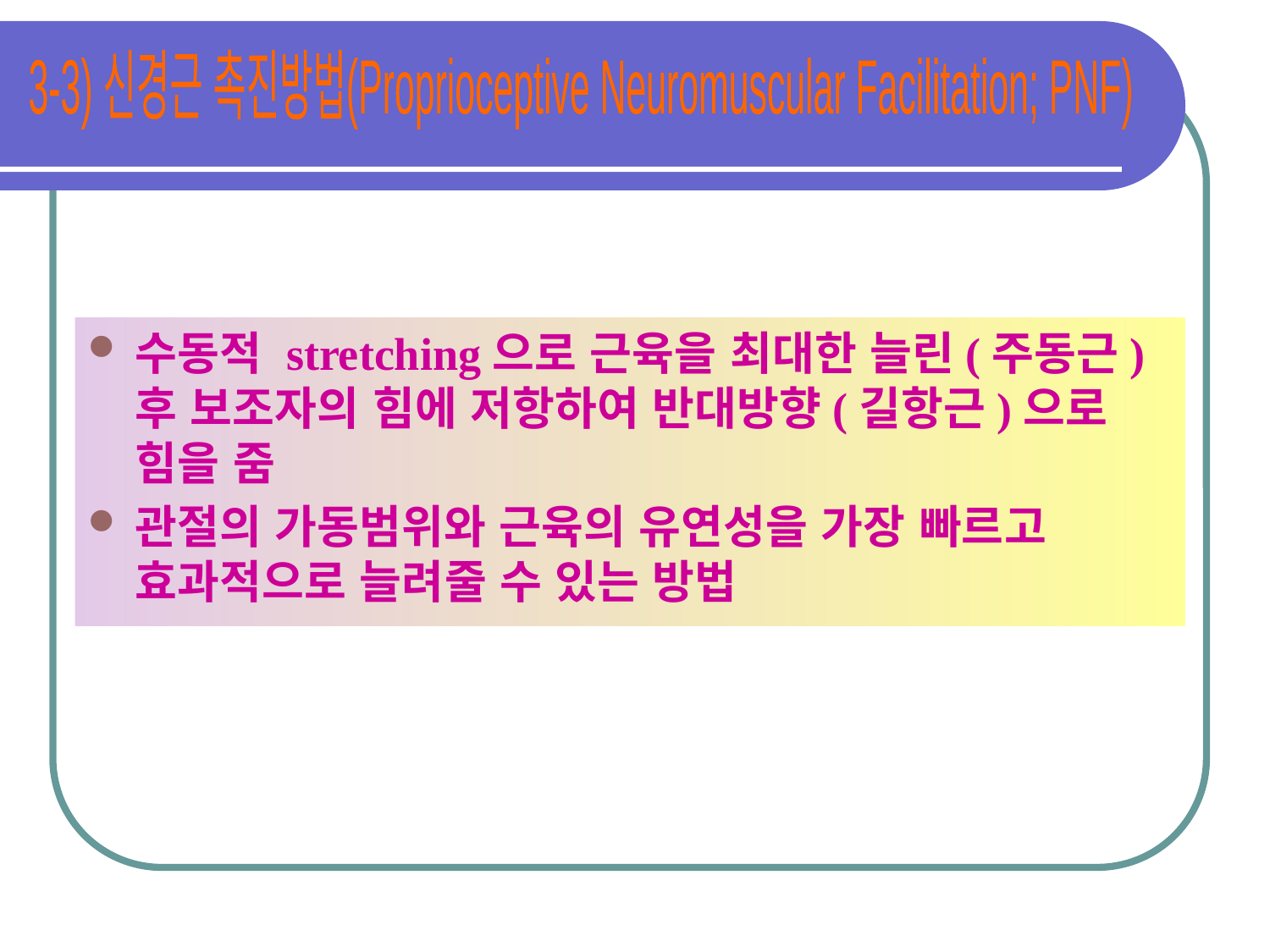

3-3) 신경근 촉진방법(Proprioceptive Neuromuscular Facilitation; PNF)
수동적 stretching으로 근육을 최대한 늘린(주동근)후 보조자의 힘에 저항하여 반대방향(길항근)으로 힘을 줌
관절의 가동범위와 근육의 유연성을 가장 빠르고 효과적으로 늘려줄 수 있는 방법